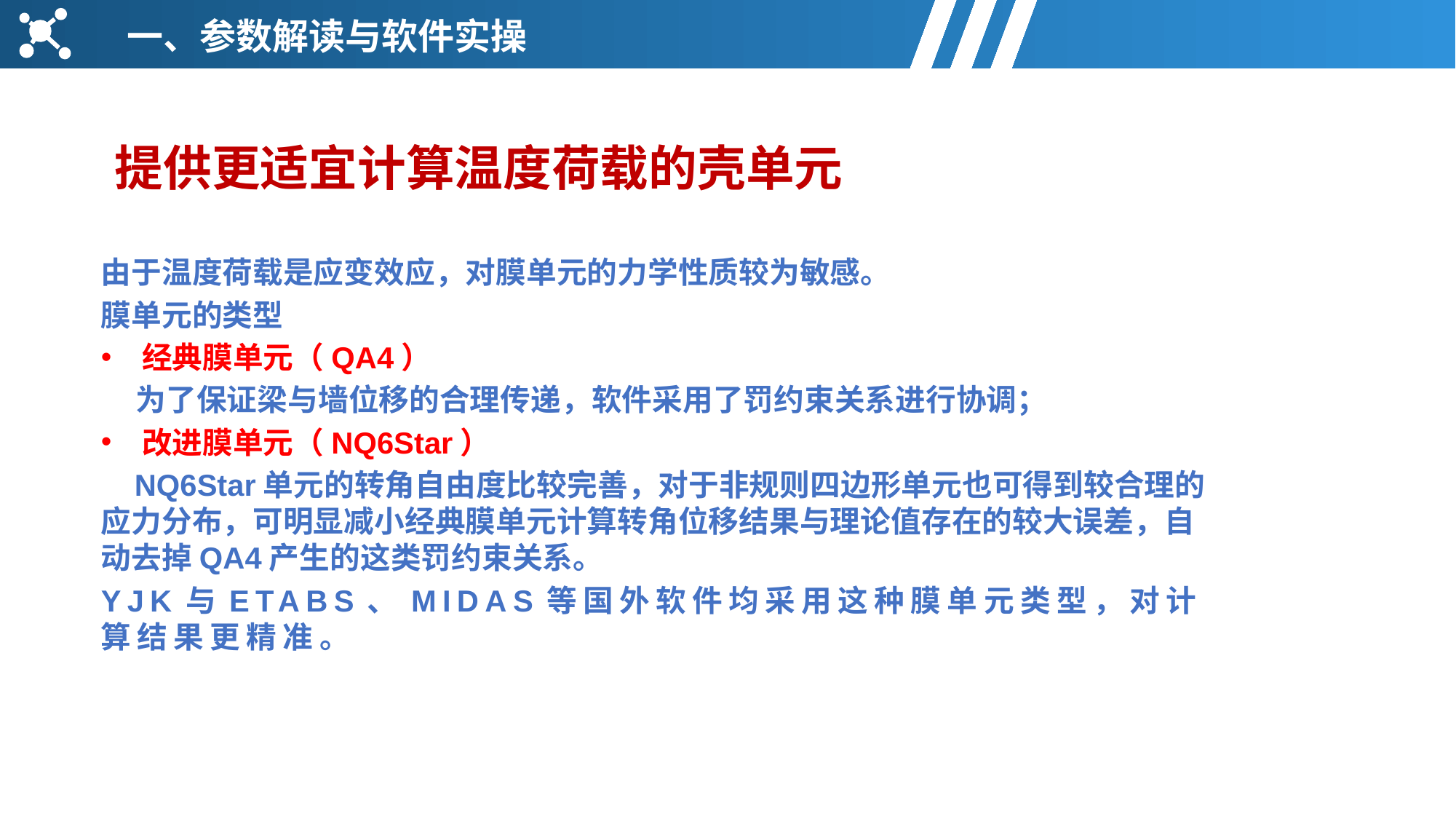

一、参数解读与软件实操
# 提供更适宜计算温度荷载的壳单元
由于温度荷载是应变效应，对膜单元的力学性质较为敏感。
膜单元的类型
经典膜单元（QA4）
    为了保证梁与墙位移的合理传递，软件采用了罚约束关系进行协调；
改进膜单元（NQ6Star）
    NQ6Star单元的转角自由度比较完善，对于非规则四边形单元也可得到较合理的应力分布，可明显减小经典膜单元计算转角位移结果与理论值存在的较大误差，自动去掉QA4产生的这类罚约束关系。
YJK与ETABS、MIDAS等国外软件均采用这种膜单元类型，对计算结果更精准。